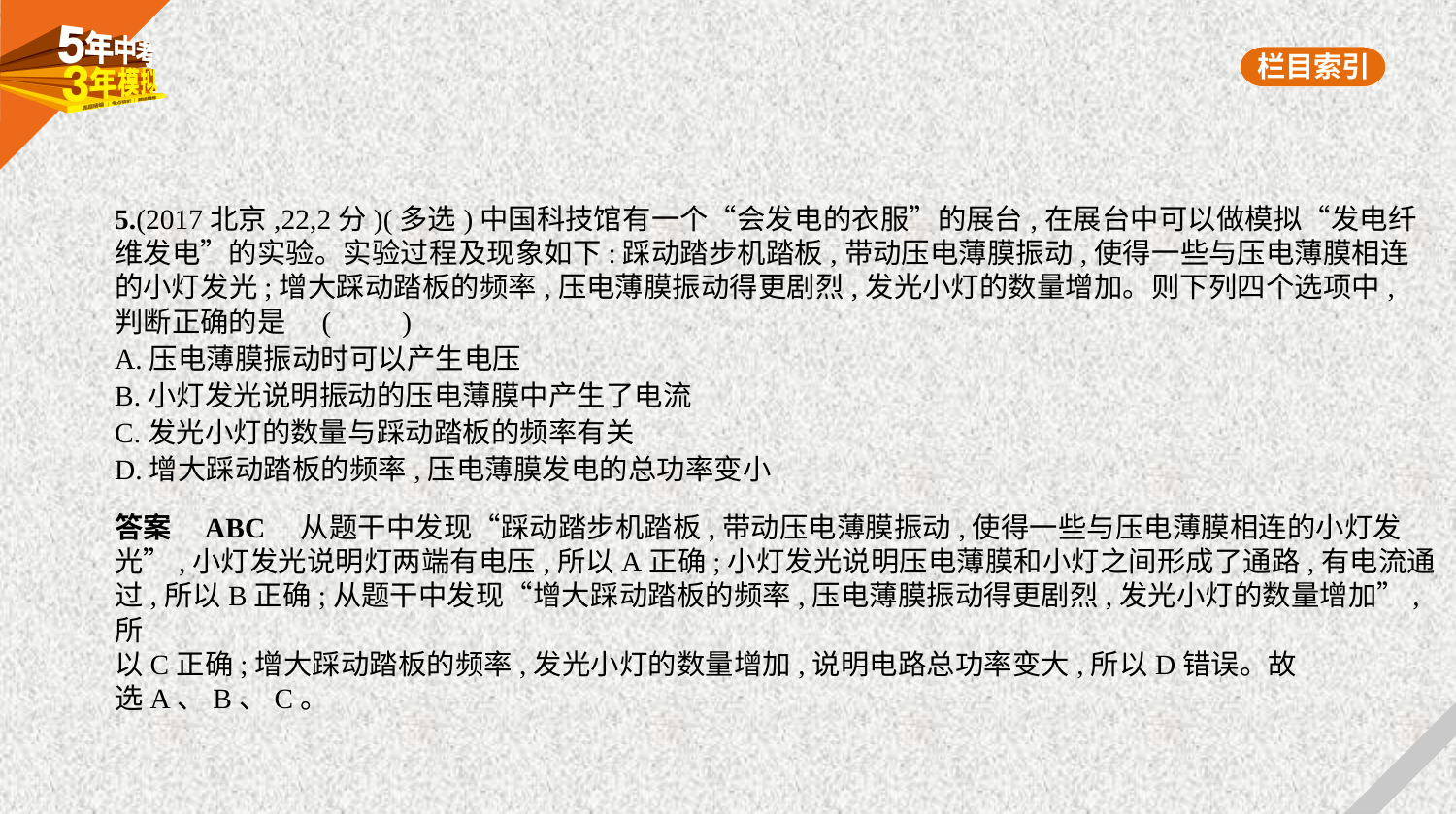

5.(2017北京,22,2分)(多选)中国科技馆有一个“会发电的衣服”的展台,在展台中可以做模拟“发电纤
维发电”的实验。实验过程及现象如下:踩动踏步机踏板,带动压电薄膜振动,使得一些与压电薄膜相连
的小灯发光;增大踩动踏板的频率,压电薄膜振动得更剧烈,发光小灯的数量增加。则下列四个选项中,
判断正确的是 (　　)
A.压电薄膜振动时可以产生电压
B.小灯发光说明振动的压电薄膜中产生了电流
C.发光小灯的数量与踩动踏板的频率有关
D.增大踩动踏板的频率,压电薄膜发电的总功率变小
答案    ABC　从题干中发现“踩动踏步机踏板,带动压电薄膜振动,使得一些与压电薄膜相连的小灯发
光”,小灯发光说明灯两端有电压,所以A正确;小灯发光说明压电薄膜和小灯之间形成了通路,有电流通
过,所以B正确;从题干中发现“增大踩动踏板的频率,压电薄膜振动得更剧烈,发光小灯的数量增加”,所
以C正确;增大踩动踏板的频率,发光小灯的数量增加,说明电路总功率变大,所以D错误。故
选A、B、C。